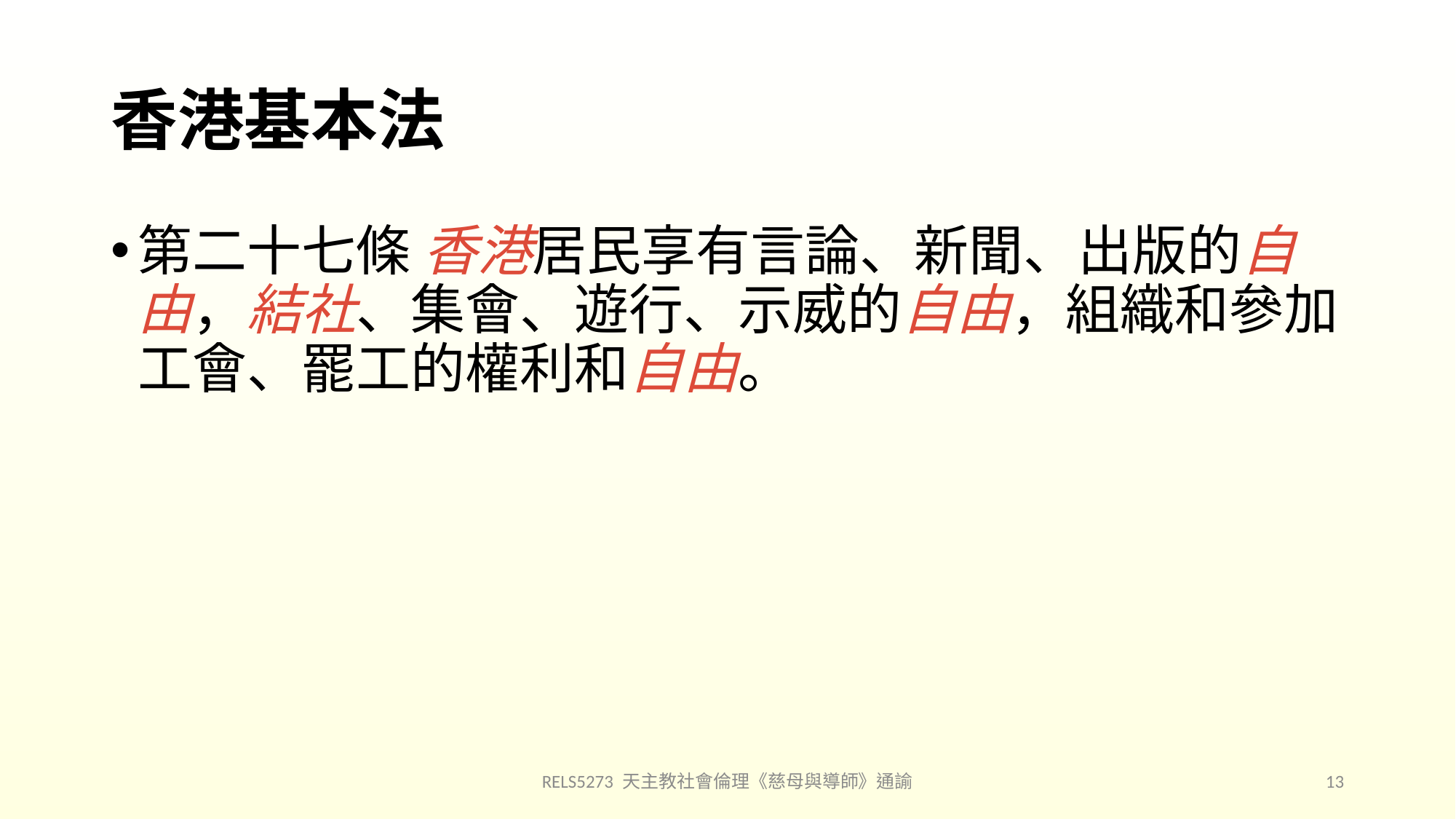

# 香港基本法
第二十七條 香港居民享有言論、新聞、出版的自由，結社、集會、遊行、示威的自由，組織和參加工會、罷工的權利和自由。
RELS5273 天主教社會倫理《慈母與導師》通諭
13